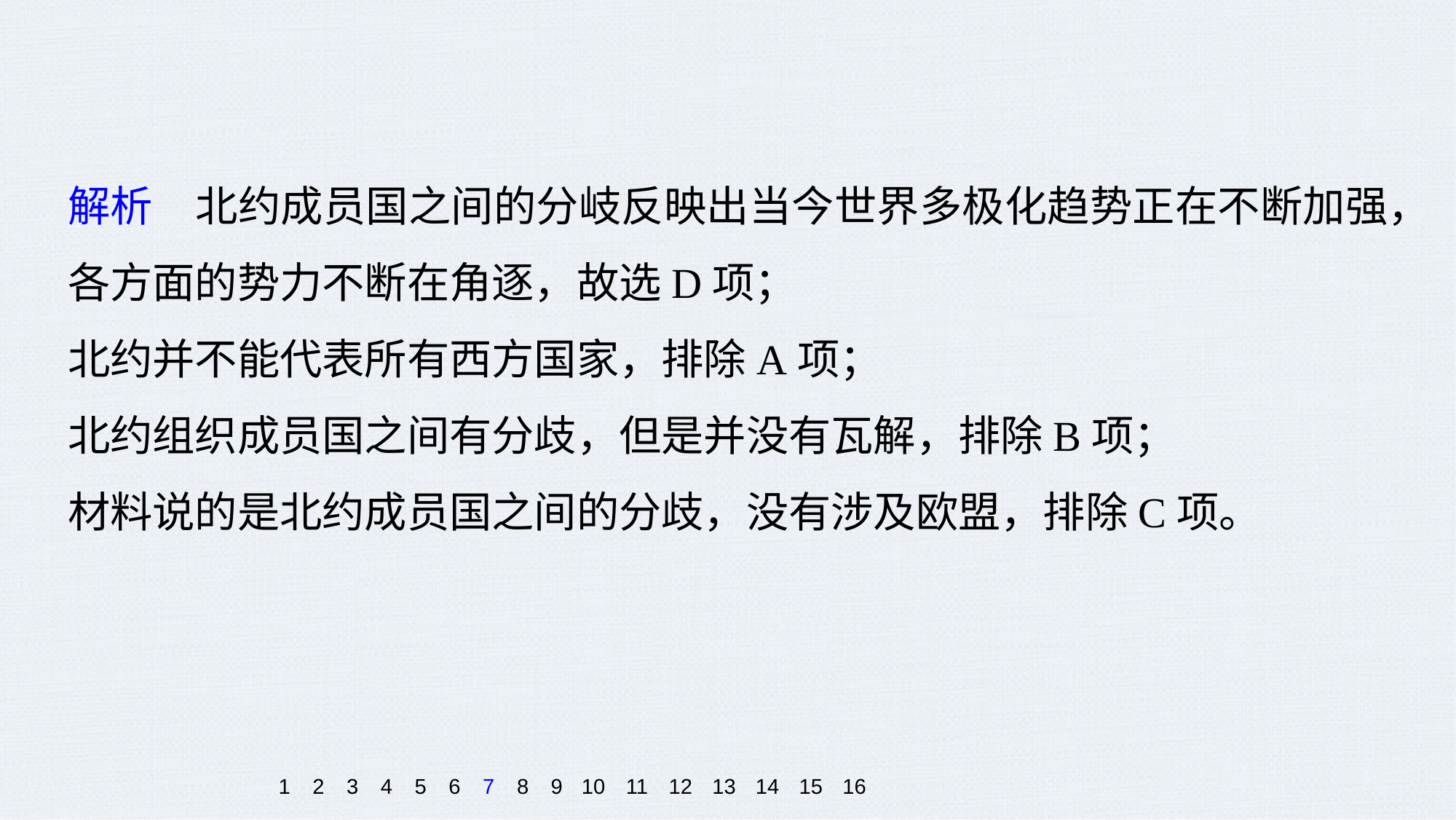

解析　北约成员国之间的分岐反映出当今世界多极化趋势正在不断加强，各方面的势力不断在角逐，故选D项；
北约并不能代表所有西方国家，排除A项；
北约组织成员国之间有分歧，但是并没有瓦解，排除B项；
材料说的是北约成员国之间的分歧，没有涉及欧盟，排除C项。
1
2
3
4
5
6
7
8
9
10
11
12
13
14
15
16